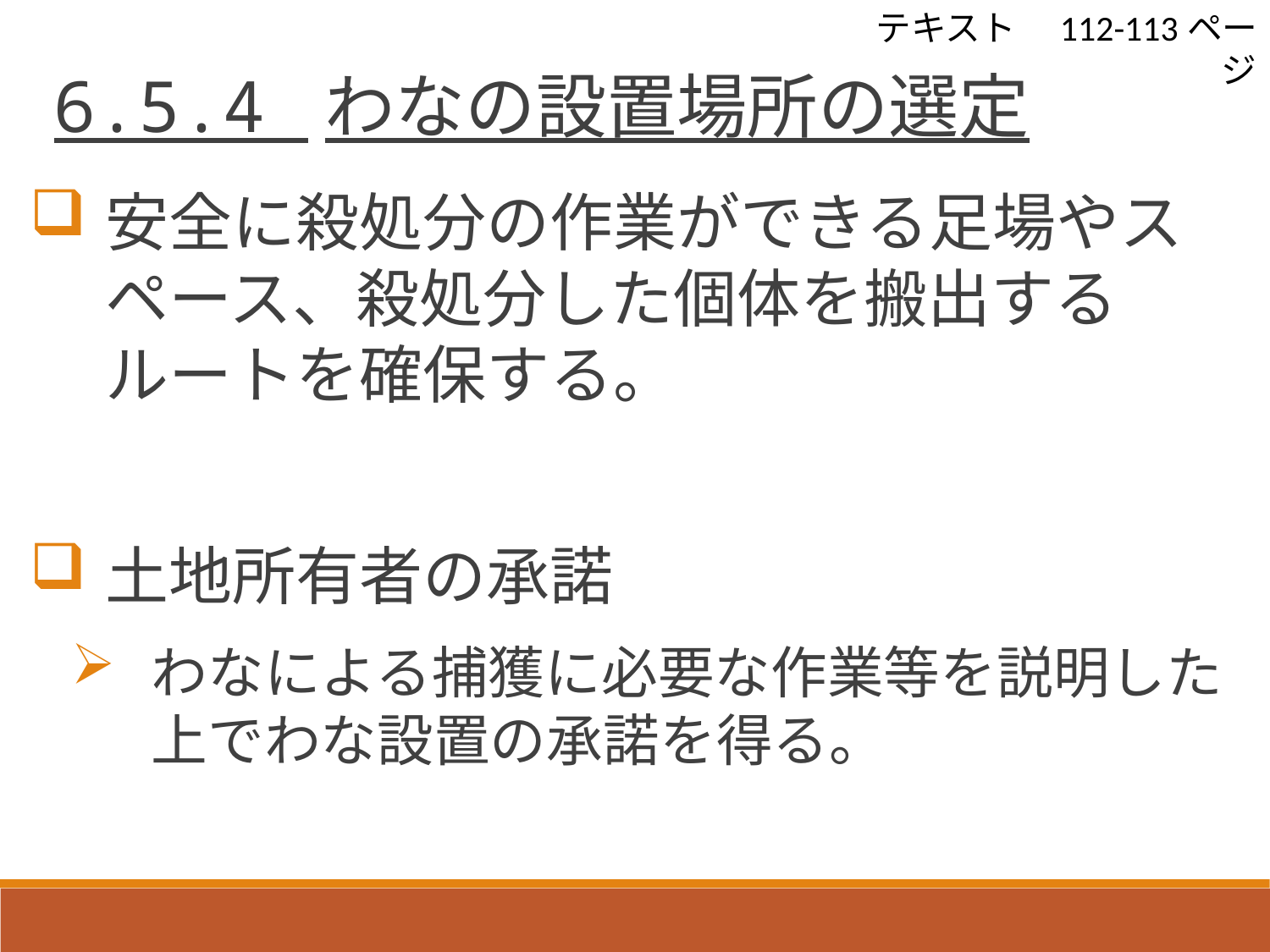

テキスト　112-113ページ
 6.5.4 わなの設置場所の選定
安全に殺処分の作業ができる足場やスペース、殺処分した個体を搬出するルートを確保する。

土地所有者の承諾
わなによる捕獲に必要な作業等を説明した上でわな設置の承諾を得る。